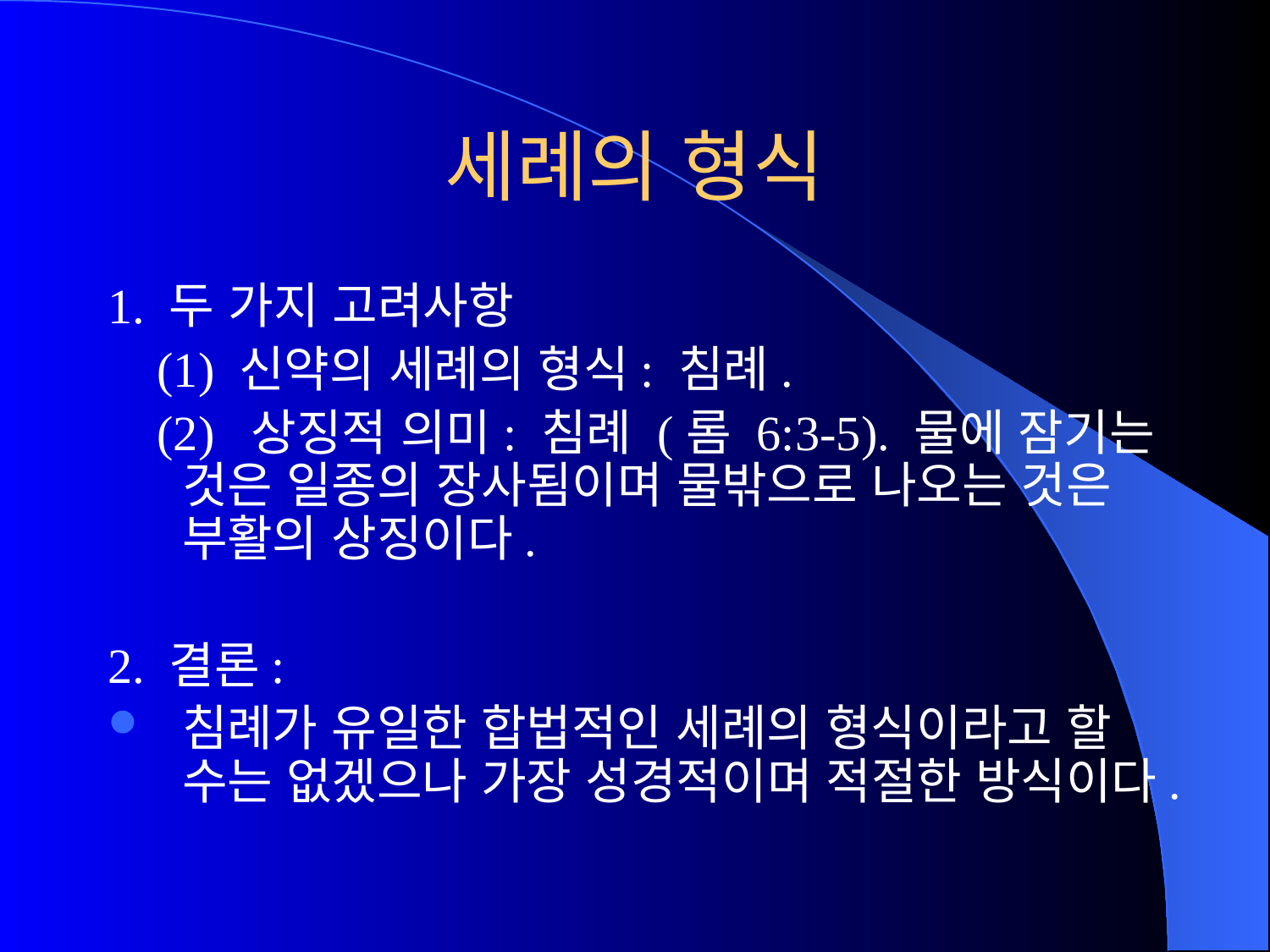

# 세례의 형식
1. 두 가지 고려사항
    (1) 신약의 세례의 형식: 침례.
    (2)  상징적 의미: 침례 (롬 6:3-5). 물에 잠기는 것은 일종의 장사됨이며 물밖으로 나오는 것은 부활의 상징이다.

2. 결론:
침례가 유일한 합법적인 세례의 형식이라고 할 수는 없겠으나 가장 성경적이며 적절한 방식이다.